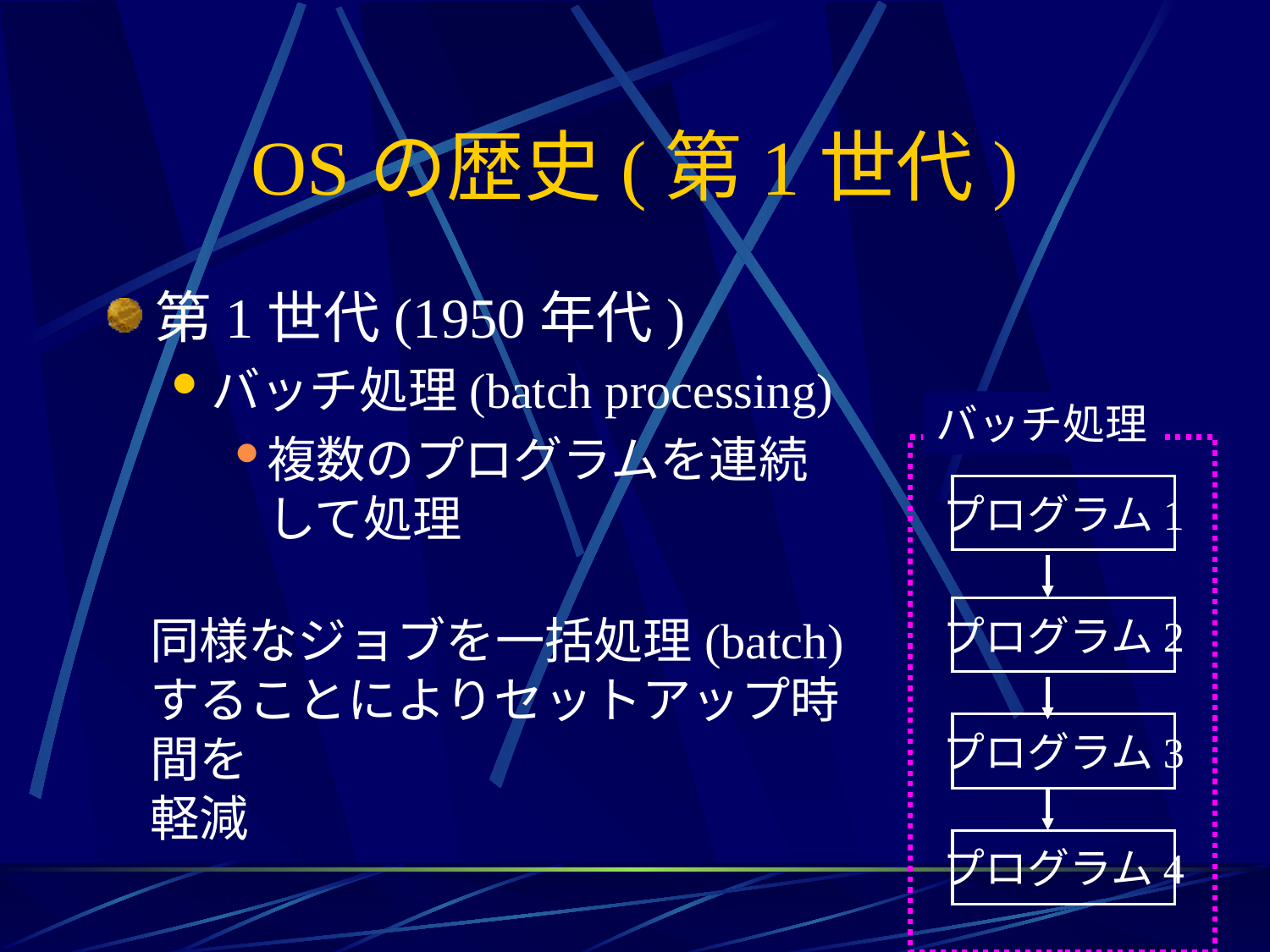

# OSの歴史(第1世代)
第1世代(1950年代)
バッチ処理(batch processing)
複数のプログラムを連続して処理
バッチ処理

プログラム1

プログラム2
同様なジョブを一括処理(batch)
することによりセットアップ時間を
軽減
プログラム3
プログラム4